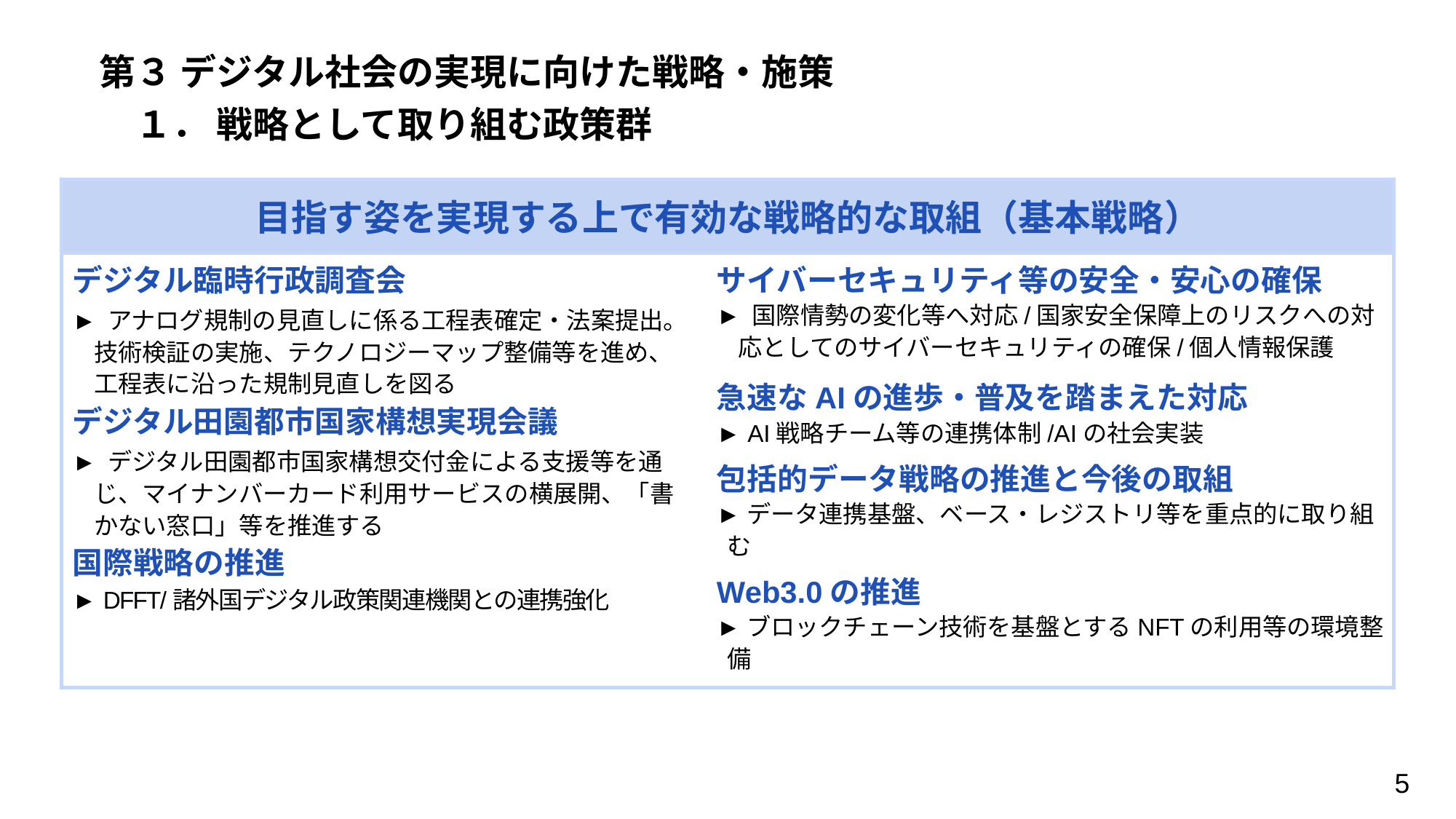

# 第３ デジタル社会の実現に向けた戦略・施策 　１． 戦略として取り組む政策群
目指す姿を実現する上で有効な戦略的な取組（基本戦略）

デジタル臨時行政調査会
► アナログ規制の見直しに係る工程表確定・法案提出。技術検証の実施、テクノロジーマップ整備等を進め、工程表に沿った規制見直しを図る
デジタル田園都市国家構想実現会議
► デジタル田園都市国家構想交付金による支援等を通じ、マイナンバーカード利用サービスの横展開、「書かない窓口」等を推進する
国際戦略の推進
► DFFT/諸外国デジタル政策関連機関との連携強化

サイバーセキュリティ等の安全・安心の確保
► 国際情勢の変化等へ対応/国家安全保障上のリスクへの対応としてのサイバーセキュリティの確保/個人情報保護

急速なAIの進歩・普及を踏まえた対応
► AI戦略チーム等の連携体制/AIの社会実装

包括的データ戦略の推進と今後の取組
►データ連携基盤、ベース・レジストリ等を重点的に取り組む

Web3.0の推進
►ブロックチェーン技術を基盤とするNFTの利用等の環境整備

5